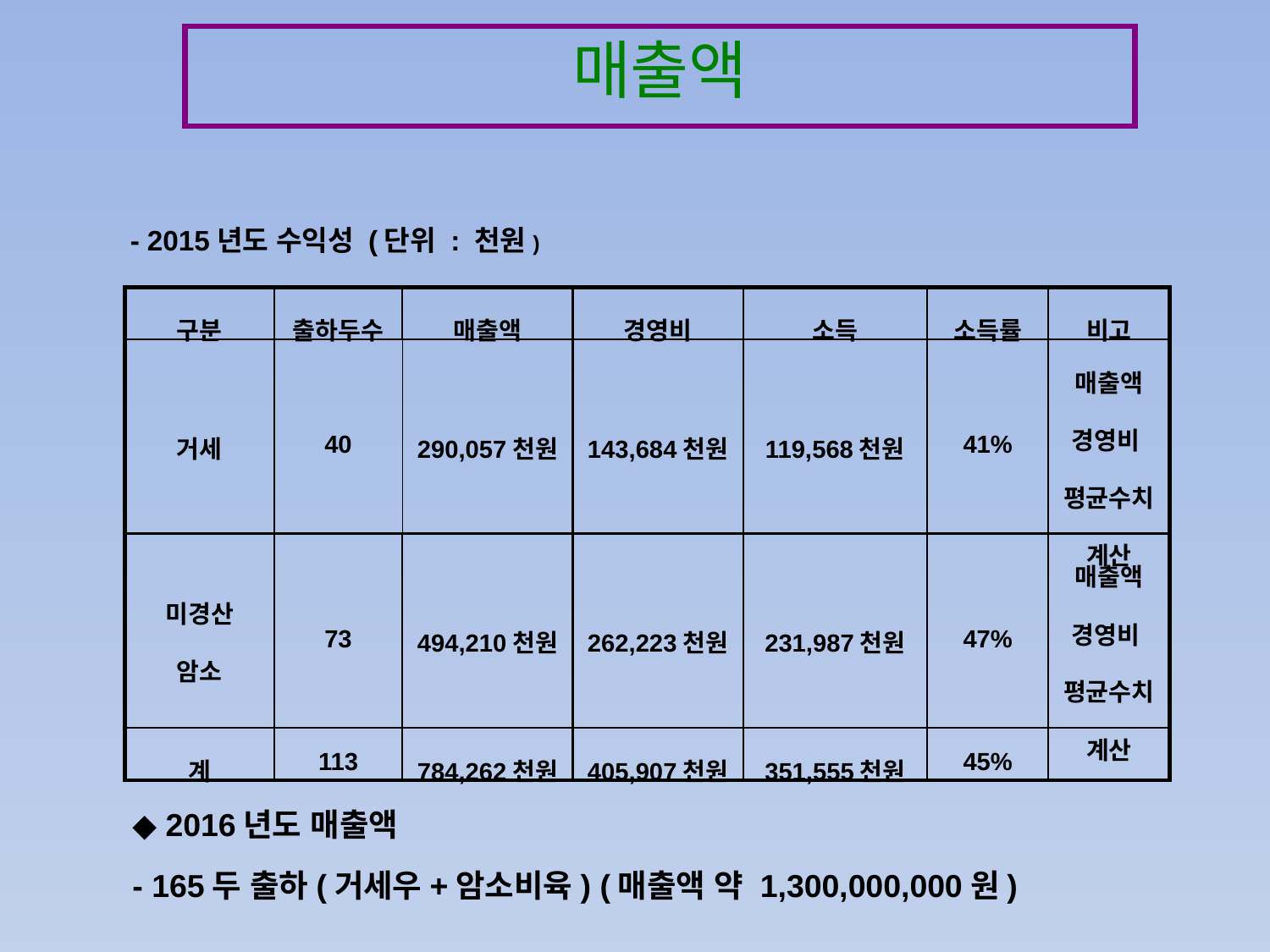

매출액
- 2015년도 수익성 (단위 : 천원)

| 구분 | 출하두수 | 매출액 | 경영비 | 소득 | 소득률 | 비고 |
| --- | --- | --- | --- | --- | --- | --- |
| 거세 | 40 | 290,057천원 | 143,684천원 | 119,568천원 | 41% | 매출액 경영비 평균수치 계산 |
| 미경산 암소 | 73 | 494,210천원 | 262,223천원 | 231,987천원 | 47% | 매출액 경영비 평균수치 계산 |
| 계 | 113 | 784,262천원 | 405,907천원 | 351,555천원 | 45% |  |
◆ 2016년도 매출액
- 165두 출하(거세우+암소비육) (매출액 약 1,300,000,000원)